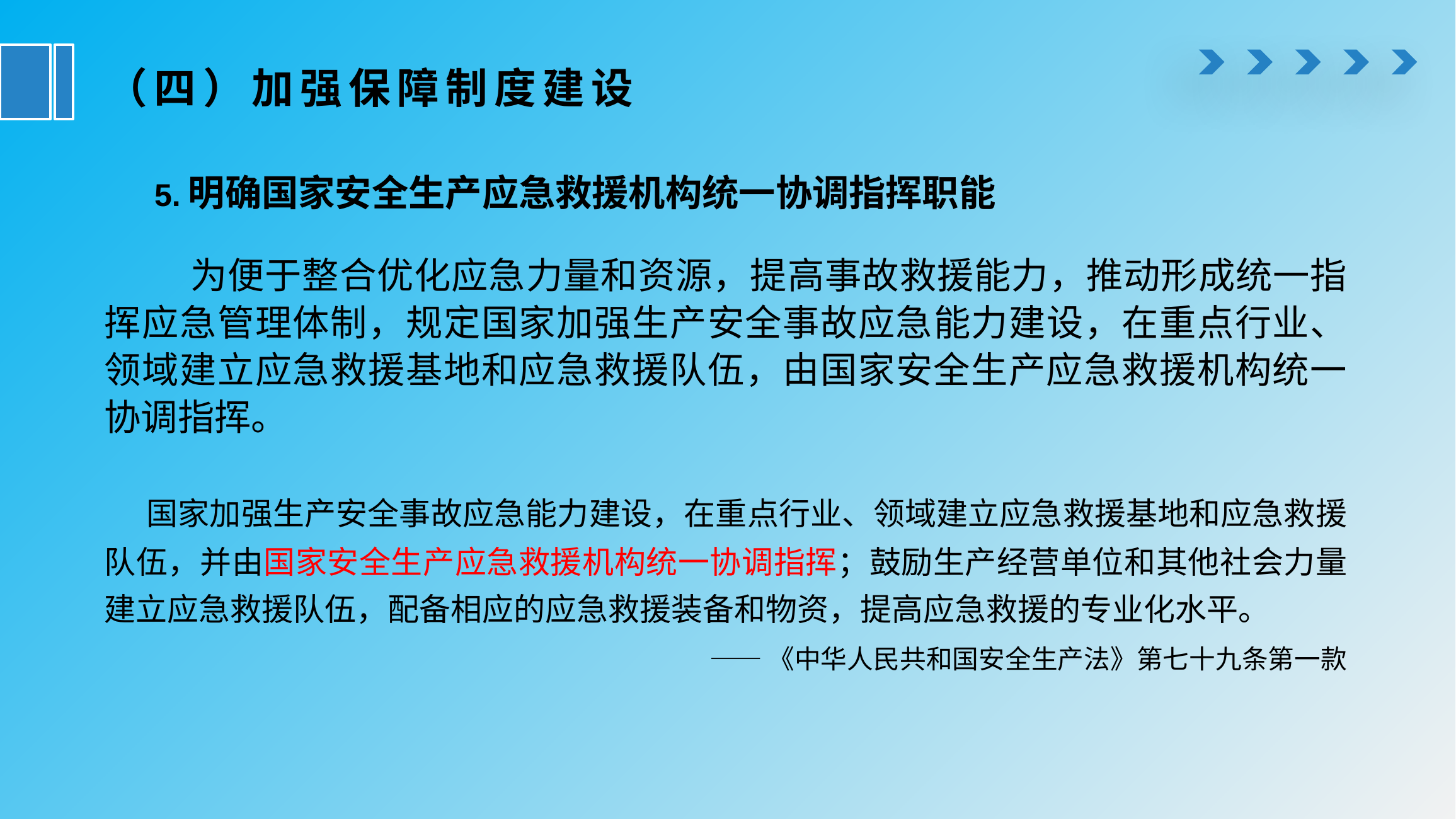

# （四）加强保障制度建设
         5.明确国家安全生产应急救援机构统一协调指挥职能

          为便于整合优化应急力量和资源，提高事故救援能力，推动形成统一指挥应急管理体制，规定国家加强生产安全事故应急能力建设，在重点行业、领域建立应急救援基地和应急救援队伍，由国家安全生产应急救援机构统一协调指挥。

    国家加强生产安全事故应急能力建设，在重点行业、领域建立应急救援基地和应急救援队伍，并由国家安全生产应急救援机构统一协调指挥；鼓励生产经营单位和其他社会力量建立应急救援队伍，配备相应的应急救援装备和物资，提高应急救援的专业化水平。
——《中华人民共和国安全生产法》第七十九条第一款